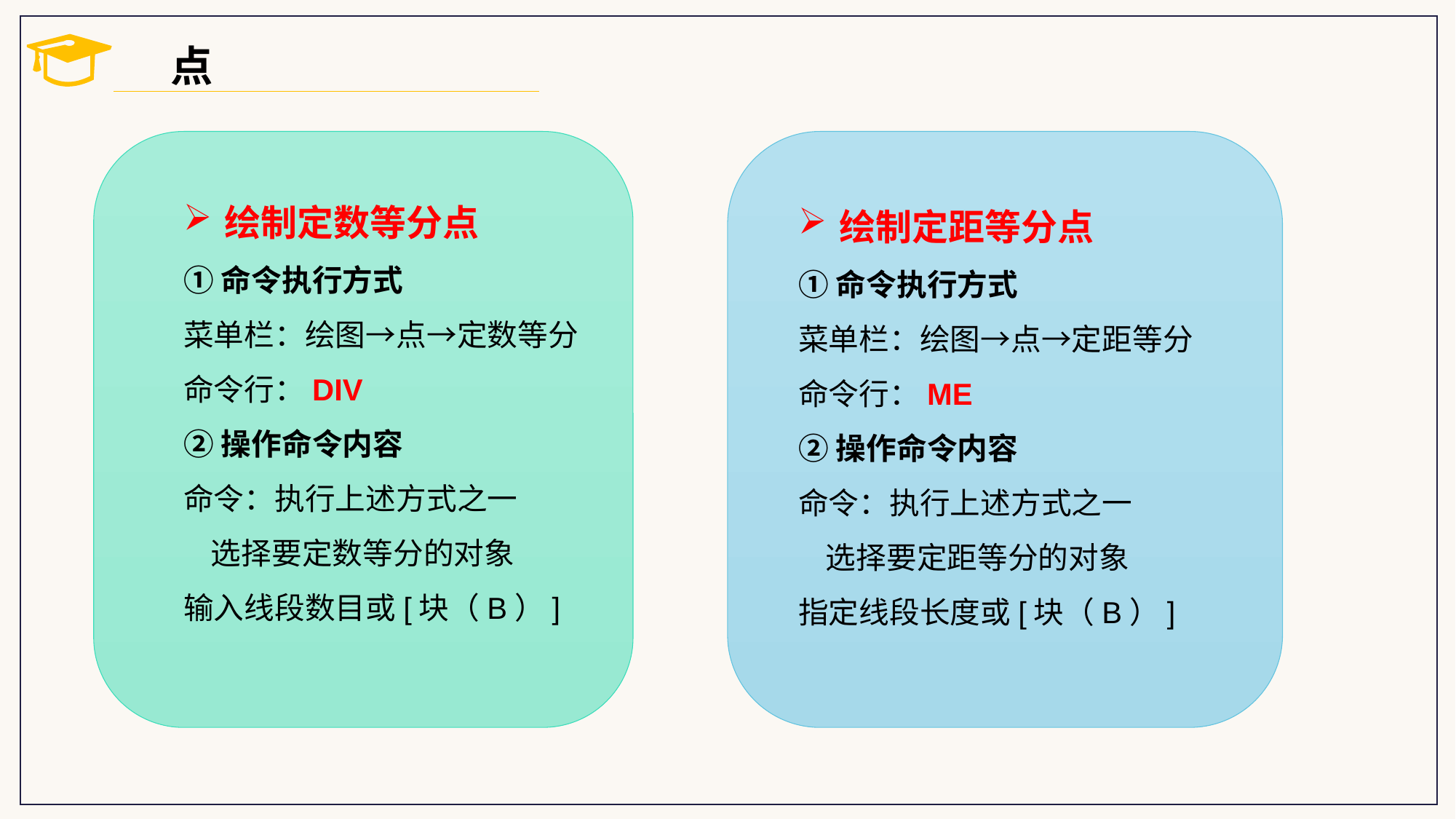

点

绘制定数等分点
①命令执行方式
菜单栏：绘图→点→定数等分
命令行：DIV
②操作命令内容
命令：执行上述方式之一
   选择要定数等分的对象
输入线段数目或[块（B）]
绘制定距等分点
①命令执行方式
菜单栏：绘图→点→定距等分
命令行：ME
②操作命令内容
命令：执行上述方式之一
   选择要定距等分的对象
指定线段长度或[块（B）]